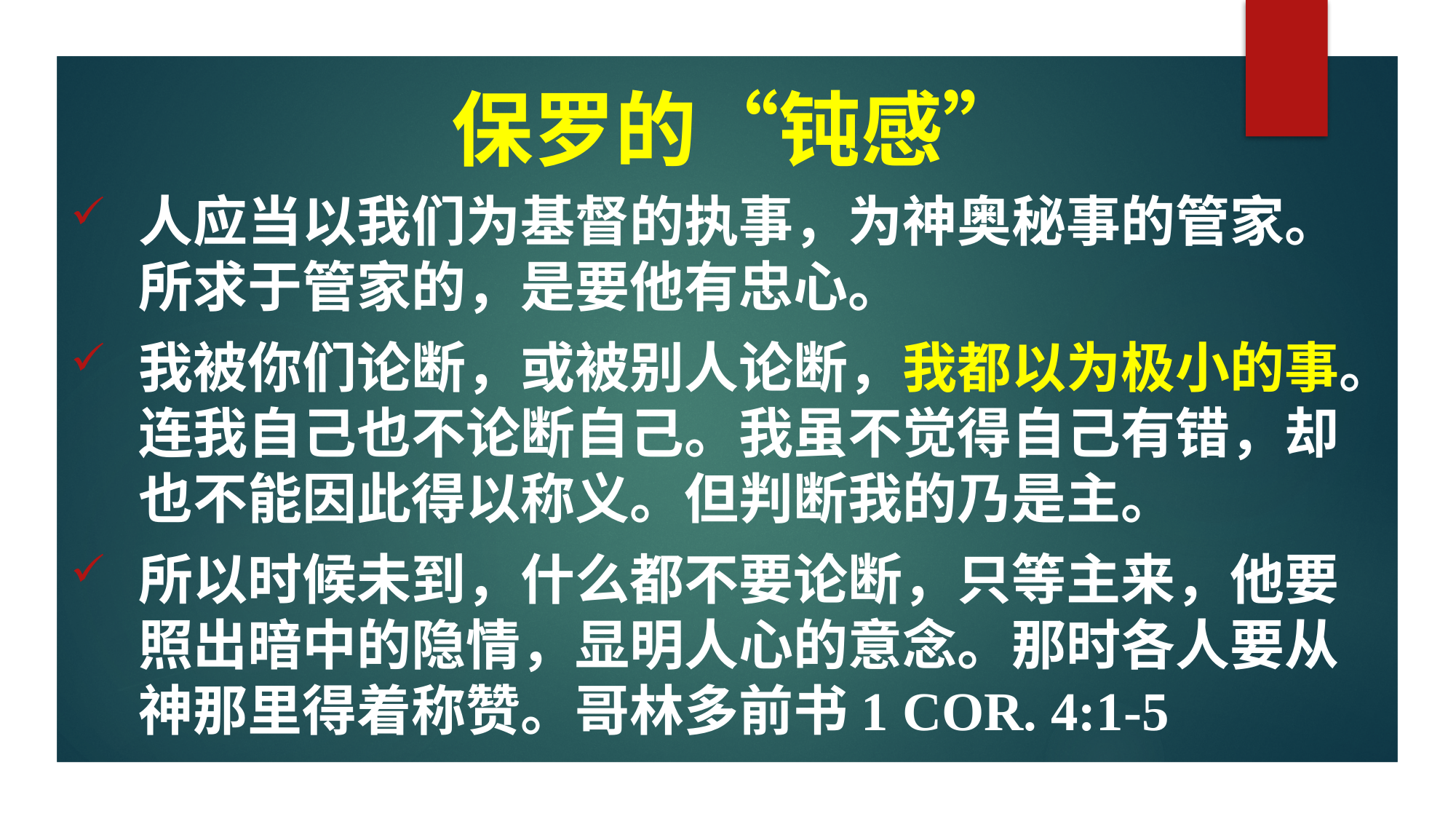

# 保罗的“钝感”
人应当以我们为基督的执事，为神奥秘事的管家。所求于管家的，是要他有忠心。
我被你们论断，或被别人论断，我都以为极小的事。连我自己也不论断自己。我虽不觉得自己有错，却也不能因此得以称义。但判断我的乃是主。
所以时候未到，什么都不要论断，只等主来，他要照出暗中的隐情，显明人心的意念。那时各人要从神那里得着称赞。哥林多前书1 Cor. 4:1-5